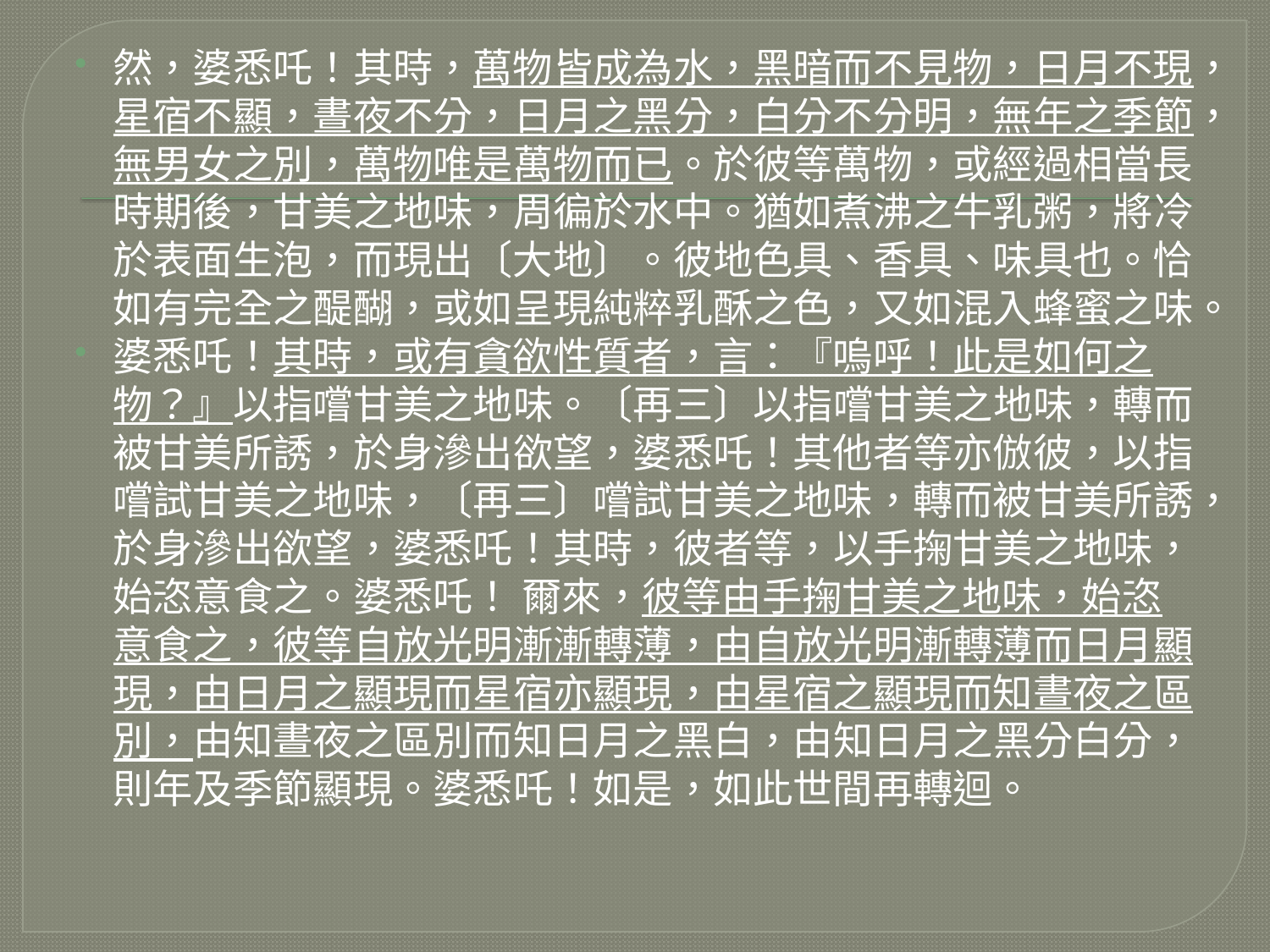

然，婆悉吒！其時，萬物皆成為水，黑暗而不見物，日月不現，星宿不顯，晝夜不分，日月之黑分，白分不分明，無年之季節，無男女之別，萬物唯是萬物而已。於彼等萬物，或經過相當長時期後，甘美之地味，周徧於水中。猶如煮沸之牛乳粥，將冷於表面生泡，而現出〔大地〕。彼地色具、香具、味具也。恰如有完全之醍醐，或如呈現純粹乳酥之色，又如混入蜂蜜之味。
婆悉吒！其時，或有貪欲性質者，言：『嗚呼！此是如何之物？』以指嚐甘美之地味。〔再三〕以指嚐甘美之地味，轉而被甘美所誘，於身滲出欲望，婆悉吒！其他者等亦倣彼，以指嚐試甘美之地味，〔再三〕嚐試甘美之地味，轉而被甘美所誘，於身滲出欲望，婆悉吒！其時，彼者等，以手掬甘美之地味，始恣意食之。婆悉吒！ 爾來，彼等由手掬甘美之地味，始恣意食之，彼等自放光明漸漸轉薄，由自放光明漸轉薄而日月顯現，由日月之顯現而星宿亦顯現，由星宿之顯現而知晝夜之區別，由知晝夜之區別而知日月之黑白，由知日月之黑分白分，則年及季節顯現。婆悉吒！如是，如此世間再轉迴。